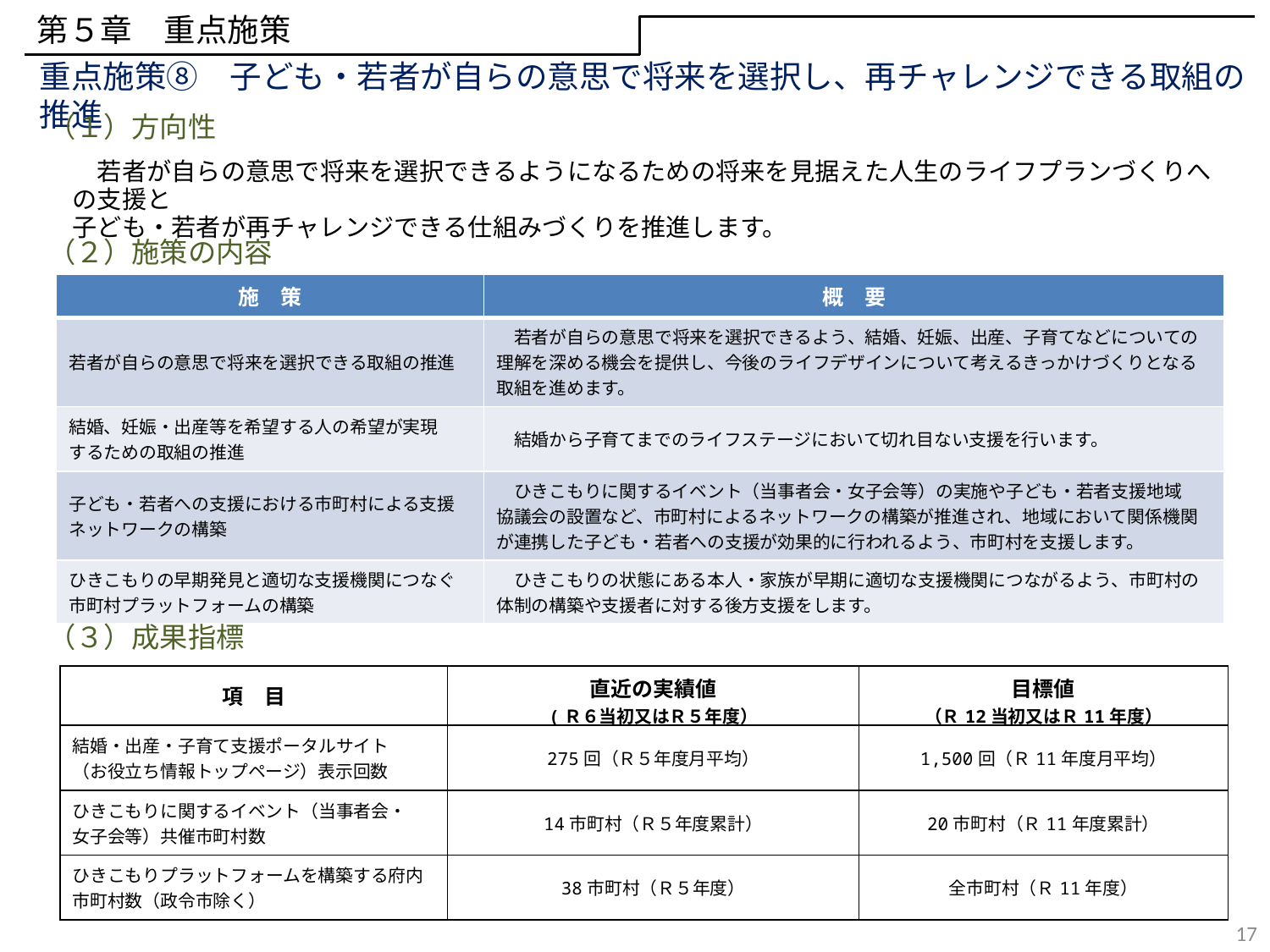

第５章　重点施策

重点施策⑧　子ども・若者が自らの意思で将来を選択し、再チャレンジできる取組の推進
（１）方向性
　若者が自らの意思で将来を選択できるようになるための将来を見据えた人生のライフプランづくりへの支援と
子ども・若者が再チャレンジできる仕組みづくりを推進します。
（２）施策の内容
| 施　策 | 概　要 |
| --- | --- |
| 若者が自らの意思で将来を選択できる取組の推進 | 若者が自らの意思で将来を選択できるよう、結婚、妊娠、出産、子育てなどについての理解を深める機会を提供し、今後のライフデザインについて考えるきっかけづくりとなる取組を進めます。 |
| 結婚、妊娠・出産等を希望する人の希望が実現 するための取組の推進 | 結婚から子育てまでのライフステージにおいて切れ目ない支援を行います。 |
| 子ども・若者への支援における市町村による支援ネットワークの構築 | ひきこもりに関するイベント（当事者会・女子会等）の実施や子ども・若者支援地域 協議会の設置など、市町村によるネットワークの構築が推進され、地域において関係機関が連携した子ども・若者への支援が効果的に行われるよう、市町村を支援します。 |
| ひきこもりの早期発見と適切な支援機関につなぐ市町村プラットフォームの構築 | ひきこもりの状態にある本人・家族が早期に適切な支援機関につながるよう、市町村の体制の構築や支援者に対する後方支援をします。 |
（３）成果指標
| 項　目 | 直近の実績値 (Ｒ６当初又はＲ５年度） | 目標値 （Ｒ12当初又はＲ11年度） |
| --- | --- | --- |
| 結婚・出産・子育て支援ポータルサイト （お役立ち情報トップページ）表示回数 | 275回（Ｒ５年度月平均） | 1,500回（Ｒ11年度月平均） |
| ひきこもりに関するイベント（当事者会・ 女子会等）共催市町村数 | 14市町村（Ｒ５年度累計） | 20市町村（Ｒ11年度累計） |
| ひきこもりプラットフォームを構築する府内市町村数（政令市除く） | 38市町村（Ｒ５年度） | 全市町村（Ｒ11年度） |
17